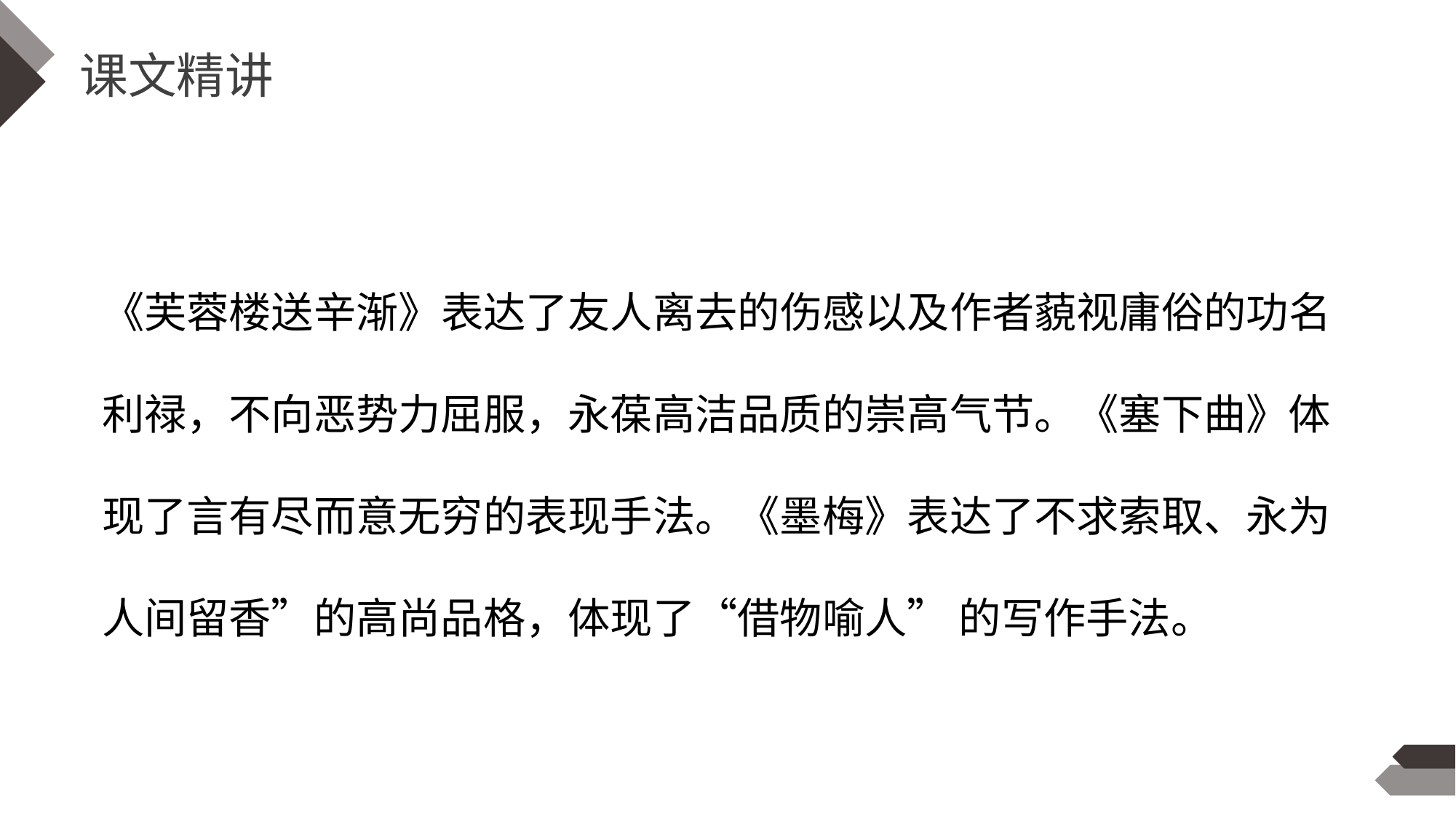

课文精讲
《芙蓉楼送辛渐》表达了友人离去的伤感以及作者藐视庸俗的功名利禄，不向恶势力屈服，永葆高洁品质的崇高气节。《塞下曲》体现了言有尽而意无穷的表现手法。《墨梅》表达了不求索取、永为人间留香”的高尚品格，体现了“借物喻人” 的写作手法。